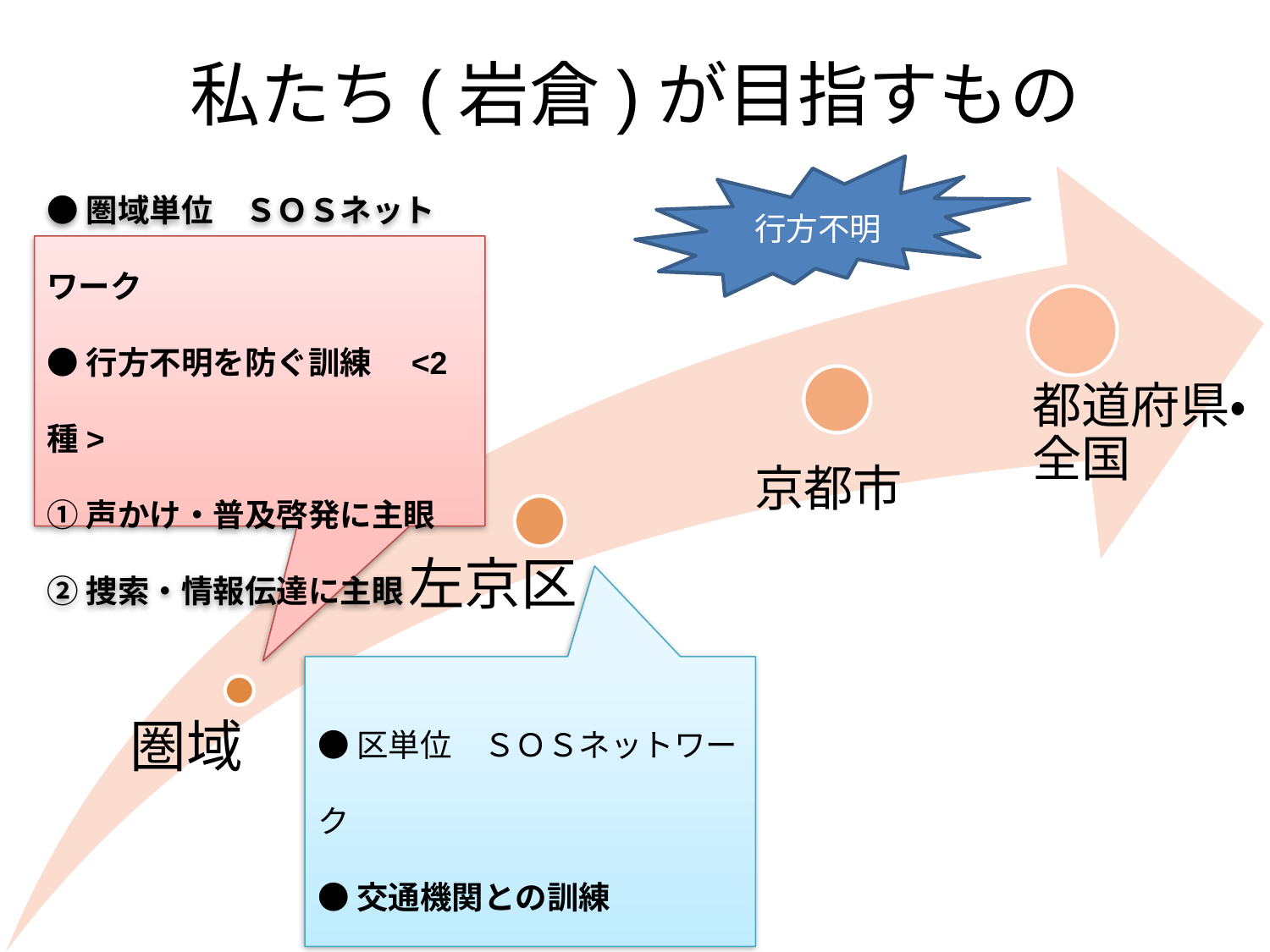

# 私たち(岩倉)が目指すもの
行方不明
圏域
左京区
京都市
都道府県・全国
●圏域単位　ＳＯＳネットワーク
●行方不明を防ぐ訓練　<2種>
①声かけ・普及啓発に主眼
②捜索・情報伝達に主眼
●区単位　ＳＯＳネットワーク
●交通機関との訓練